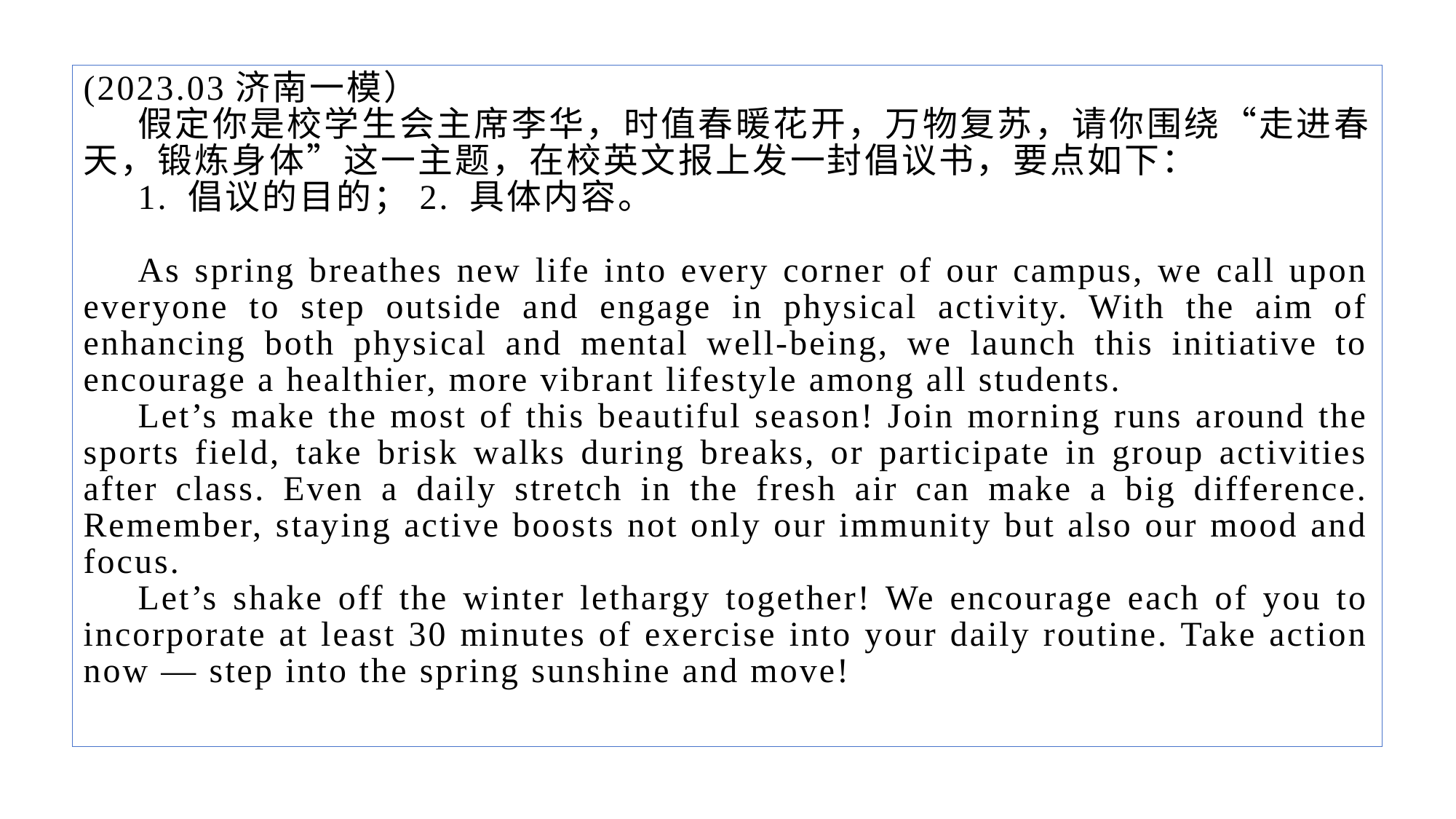

(2023.03济南一模）
假定你是校学生会主席李华，时值春暖花开，万物复苏，请你围绕“走进春天，锻炼身体”这一主题，在校英文报上发一封倡议书，要点如下：
1. 倡议的目的；2. 具体内容。

As spring breathes new life into every corner of our campus, we call upon everyone to step outside and engage in physical activity. With the aim of enhancing both physical and mental well-being, we launch this initiative to encourage a healthier, more vibrant lifestyle among all students.
Let’s make the most of this beautiful season! Join morning runs around the sports field, take brisk walks during breaks, or participate in group activities after class. Even a daily stretch in the fresh air can make a big difference. Remember, staying active boosts not only our immunity but also our mood and focus.
Let’s shake off the winter lethargy together! We encourage each of you to incorporate at least 30 minutes of exercise into your daily routine. Take action now — step into the spring sunshine and move!